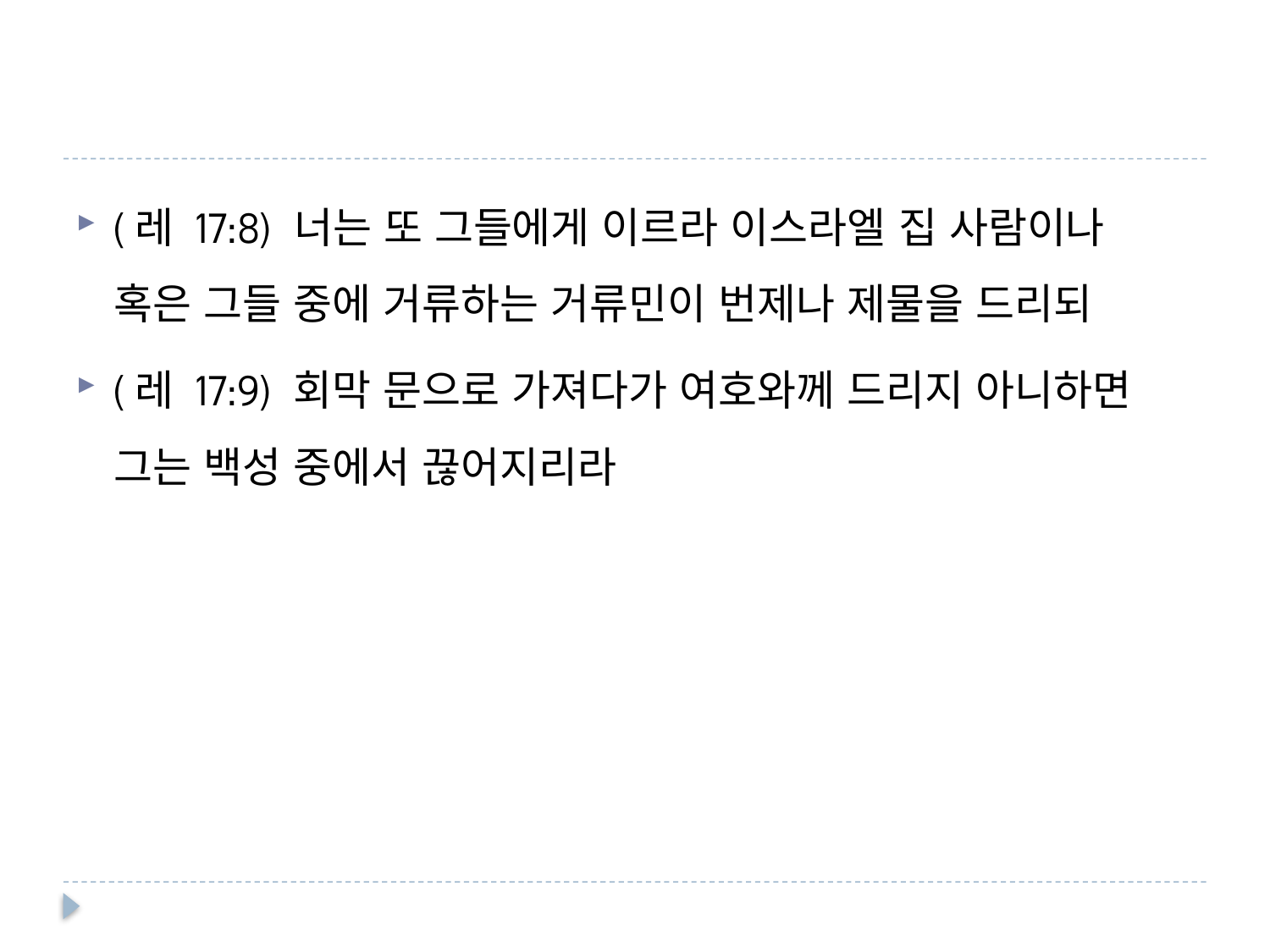

#
(레 17:8) 너는 또 그들에게 이르라 이스라엘 집 사람이나 혹은 그들 중에 거류하는 거류민이 번제나 제물을 드리되
(레 17:9) 회막 문으로 가져다가 여호와께 드리지 아니하면 그는 백성 중에서 끊어지리라